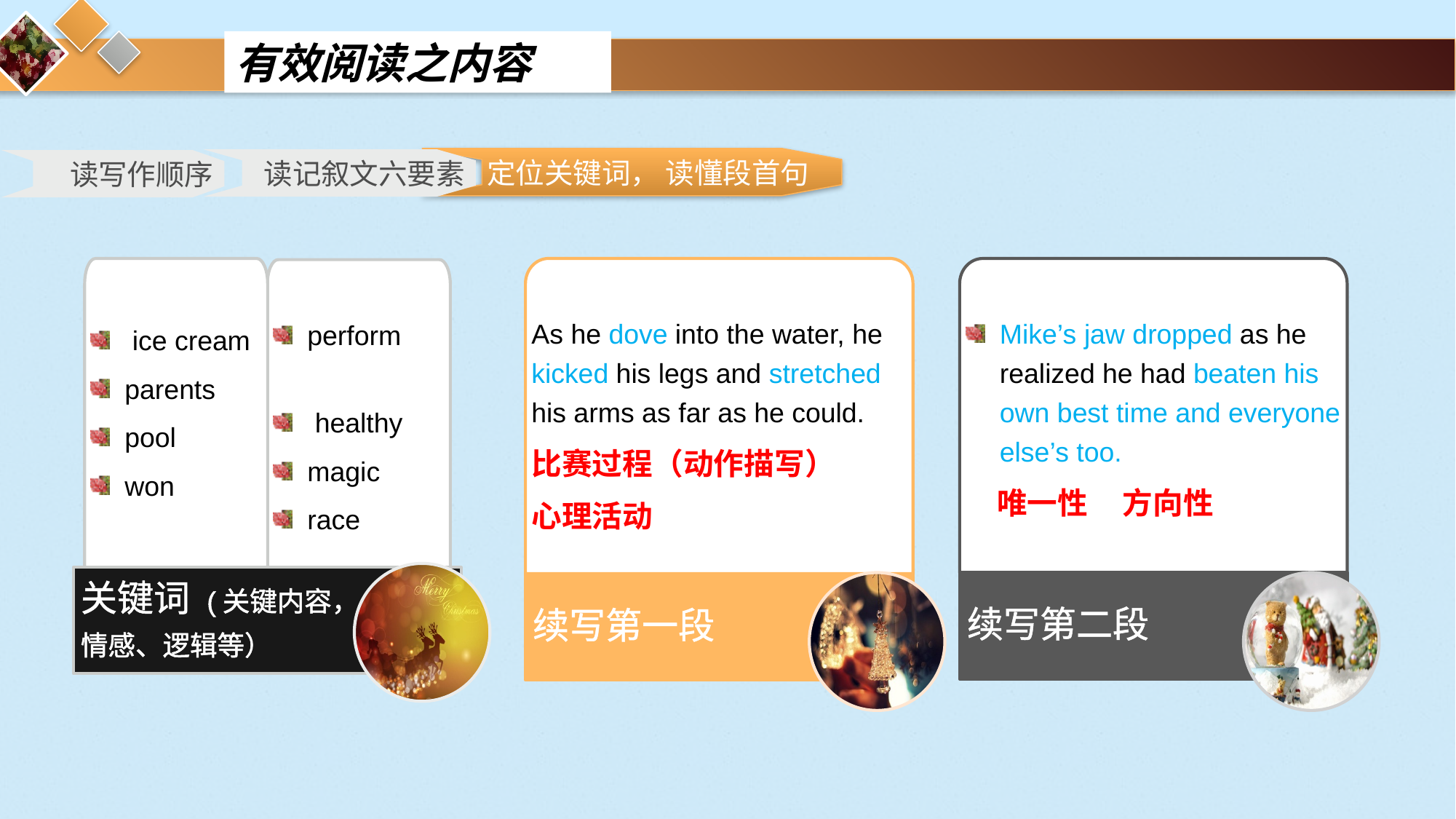

有效阅读之内容
    定位关键词， 读懂段首句
读记叙文六要素
读写作顺序

 ice cream
parents
pool
won

关键词 (关键内容，
情感、逻辑等）

perform
 healthy
magic
race

As he dove into the water, he kicked his legs and stretched his arms as far as he could.
比赛过程（动作描写）
心理活动

续写第一段

Mike’s jaw dropped as he realized he had beaten his own best time and everyone else’s too.
    唯一性     方向性
续写第二段